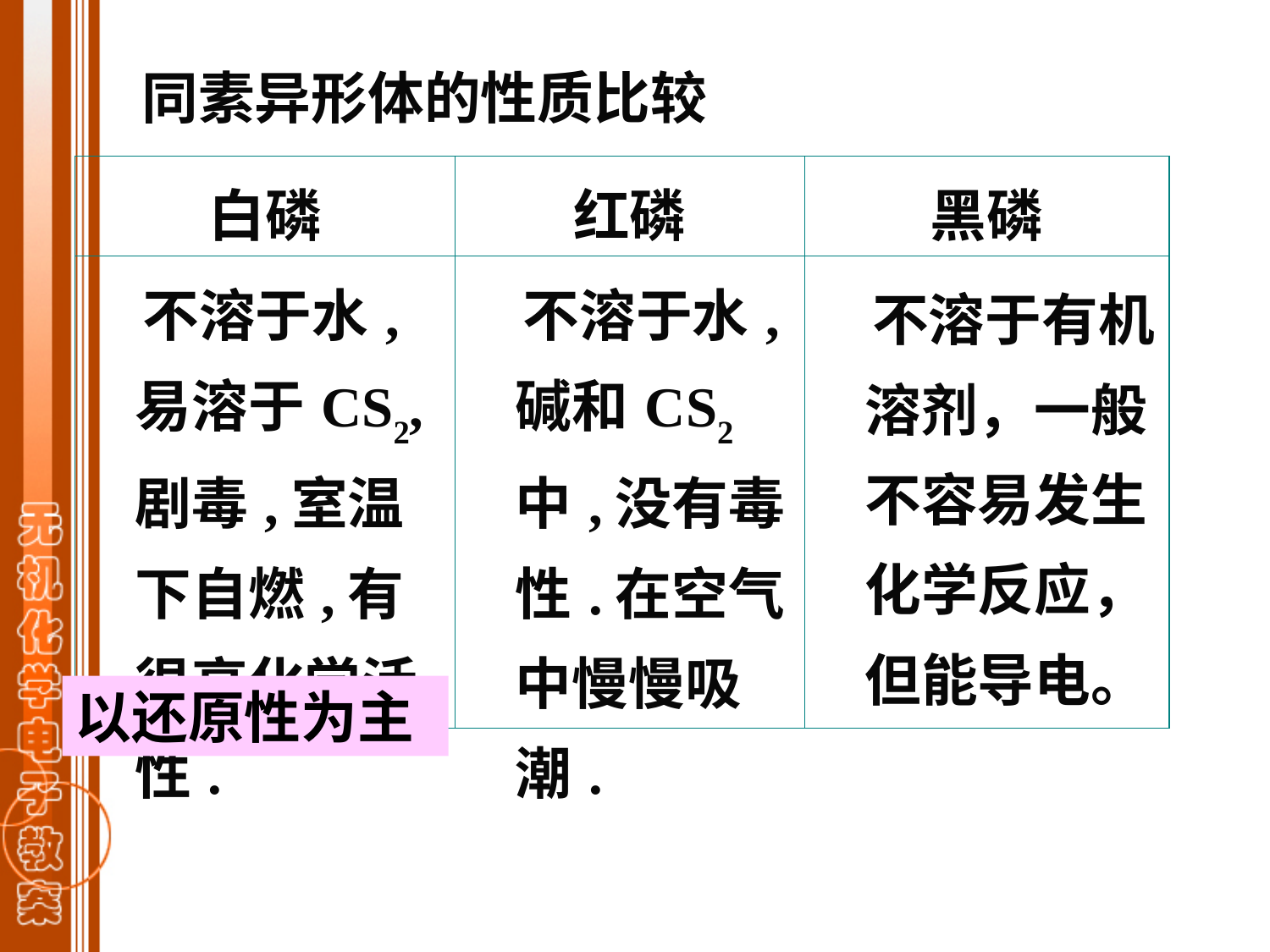

同素异形体的性质比较
| 白磷 | 红磷 | 黑磷 |
| --- | --- | --- |
| 不溶于水,易溶于CS2,剧毒,室温下自燃,有很高化学活性. | 不溶于水,碱和CS2中,没有毒性.在空气中慢慢吸潮. | 不溶于有机溶剂，一般不容易发生化学反应，但能导电。 |
以还原性为主